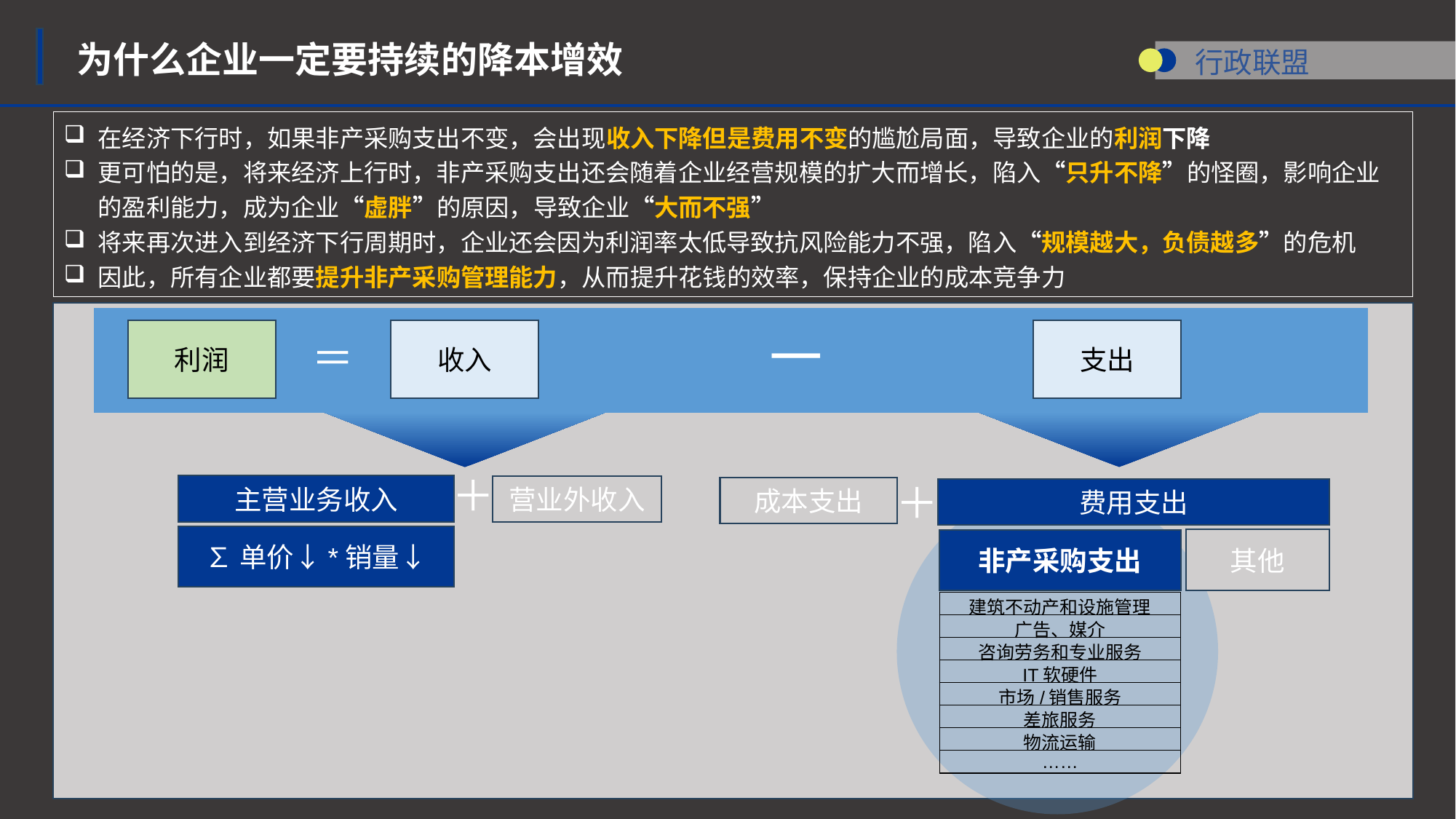

为什么企业一定要持续的降本增效
在经济下行时，如果非产采购支出不变，会出现收入下降但是费用不变的尴尬局面，导致企业的利润下降
更可怕的是，将来经济上行时，非产采购支出还会随着企业经营规模的扩大而增长，陷入“只升不降”的怪圈，影响企业的盈利能力，成为企业“虚胖”的原因，导致企业“大而不强”
将来再次进入到经济下行周期时，企业还会因为利润率太低导致抗风险能力不强，陷入“规模越大，负债越多”的危机
因此，所有企业都要提升非产采购管理能力，从而提升花钱的效率，保持企业的成本竞争力

－
利润
收入
支出
＝

＋
＋
主营业务收入
营业外收入
成本支出
费用支出

∑单价↓*销量↓
其他
非产采购支出
| 建筑不动产和设施管理 |
| --- |
| 广告、媒介 |
| 咨询劳务和专业服务 |
| IT软硬件 |
| 市场/销售服务 |
| 差旅服务 |
| 物流运输 |
| …… |